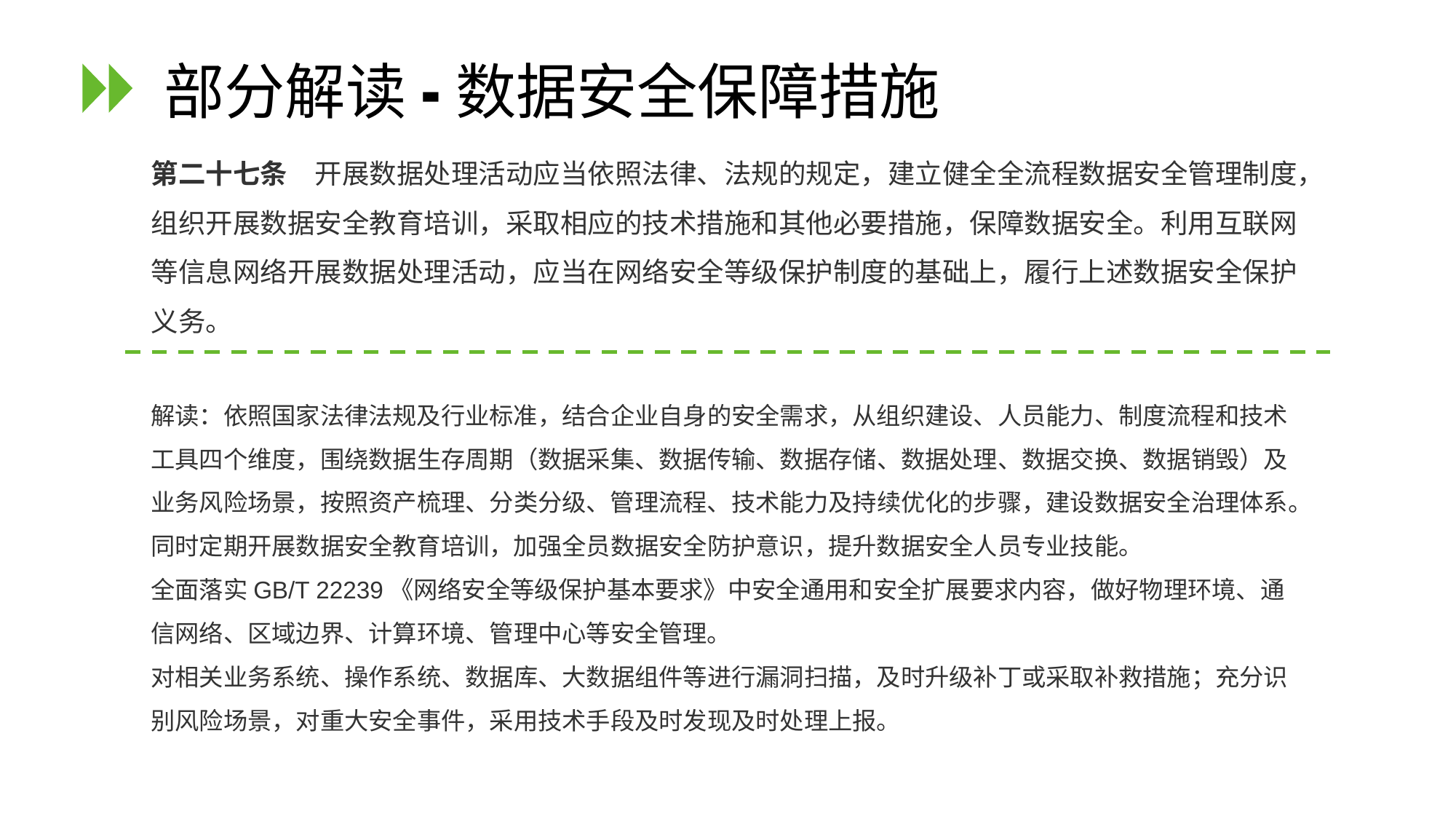

# 部分解读-数据安全保障措施
第二十七条　开展数据处理活动应当依照法律、法规的规定，建立健全全流程数据安全管理制度，组织开展数据安全教育培训，采取相应的技术措施和其他必要措施，保障数据安全。利用互联网等信息网络开展数据处理活动，应当在网络安全等级保护制度的基础上，履行上述数据安全保护义务。

解读：依照国家法律法规及行业标准，结合企业自身的安全需求，从组织建设、人员能力、制度流程和技术工具四个维度，围绕数据生存周期（数据采集、数据传输、数据存储、数据处理、数据交换、数据销毁）及业务风险场景，按照资产梳理、分类分级、管理流程、技术能力及持续优化的步骤，建设数据安全治理体系。同时定期开展数据安全教育培训，加强全员数据安全防护意识，提升数据安全人员专业技能。
全面落实GB/T 22239《网络安全等级保护基本要求》中安全通用和安全扩展要求内容，做好物理环境、通信网络、区域边界、计算环境、管理中心等安全管理。
对相关业务系统、操作系统、数据库、大数据组件等进行漏洞扫描，及时升级补丁或采取补救措施；充分识别风险场景，对重大安全事件，采用技术手段及时发现及时处理上报。